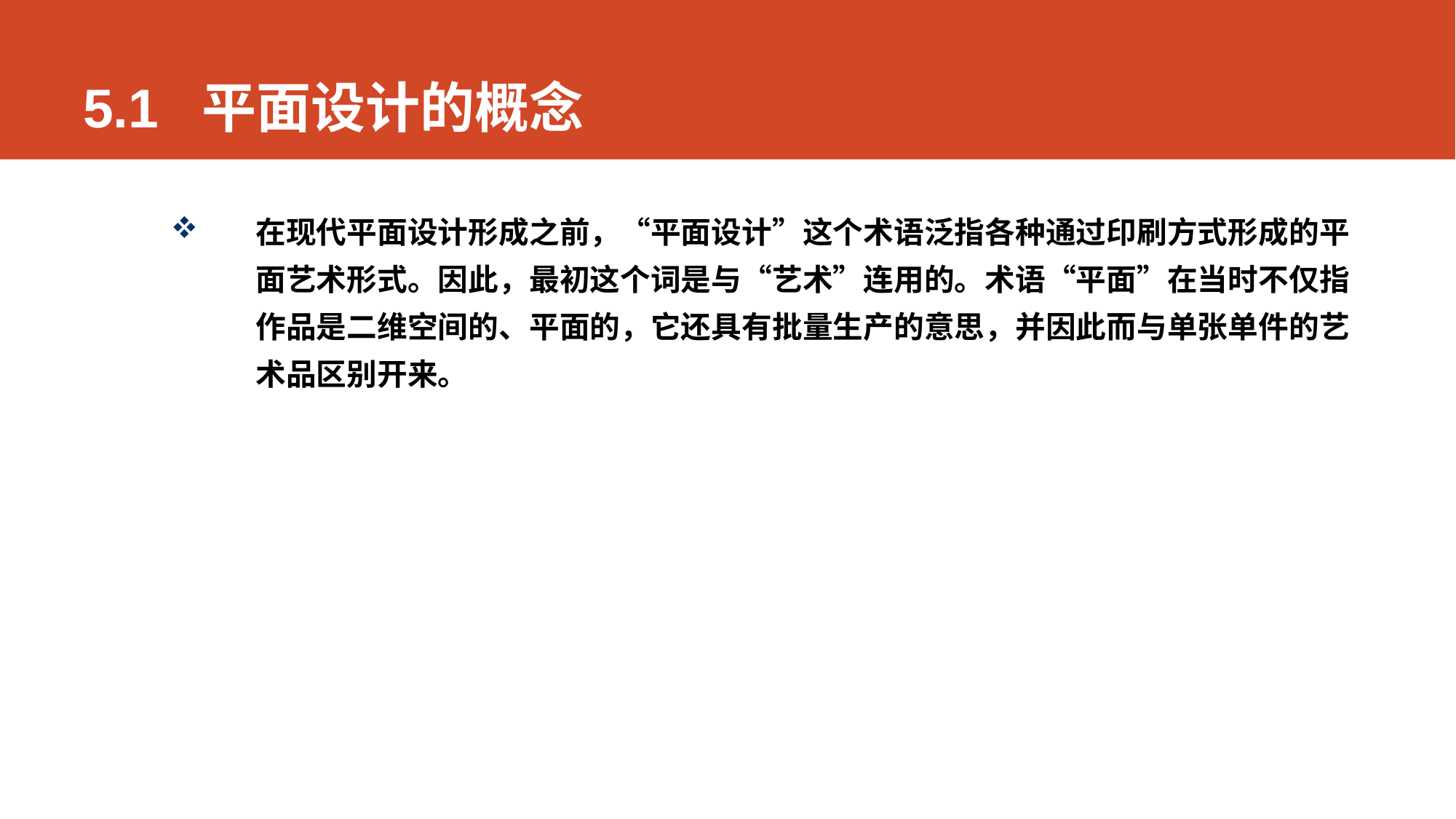

# 5.1  平面设计的概念
在现代平面设计形成之前，“平面设计”这个术语泛指各种通过印刷方式形成的平面艺术形式。因此，最初这个词是与“艺术”连用的。术语“平面”在当时不仅指作品是二维空间的、平面的，它还具有批量生产的意思，并因此而与单张单件的艺术品区别开来。